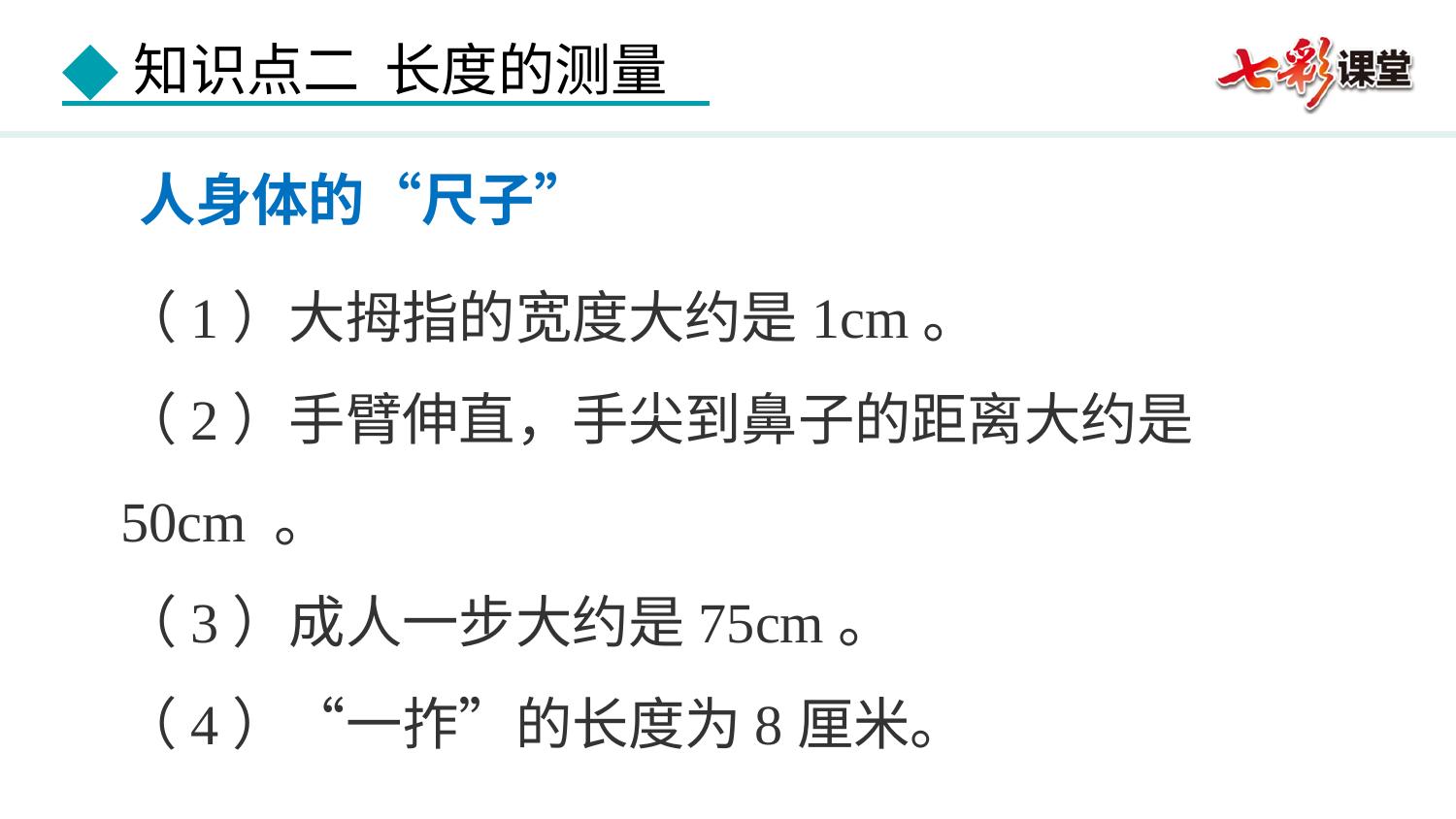

人身体的“尺子”
（1）大拇指的宽度大约是1cm。
（2）手臂伸直，手尖到鼻子的距离大约是50cm 。
（3）成人一步大约是75cm。
（4）“一拃”的长度为8厘米。